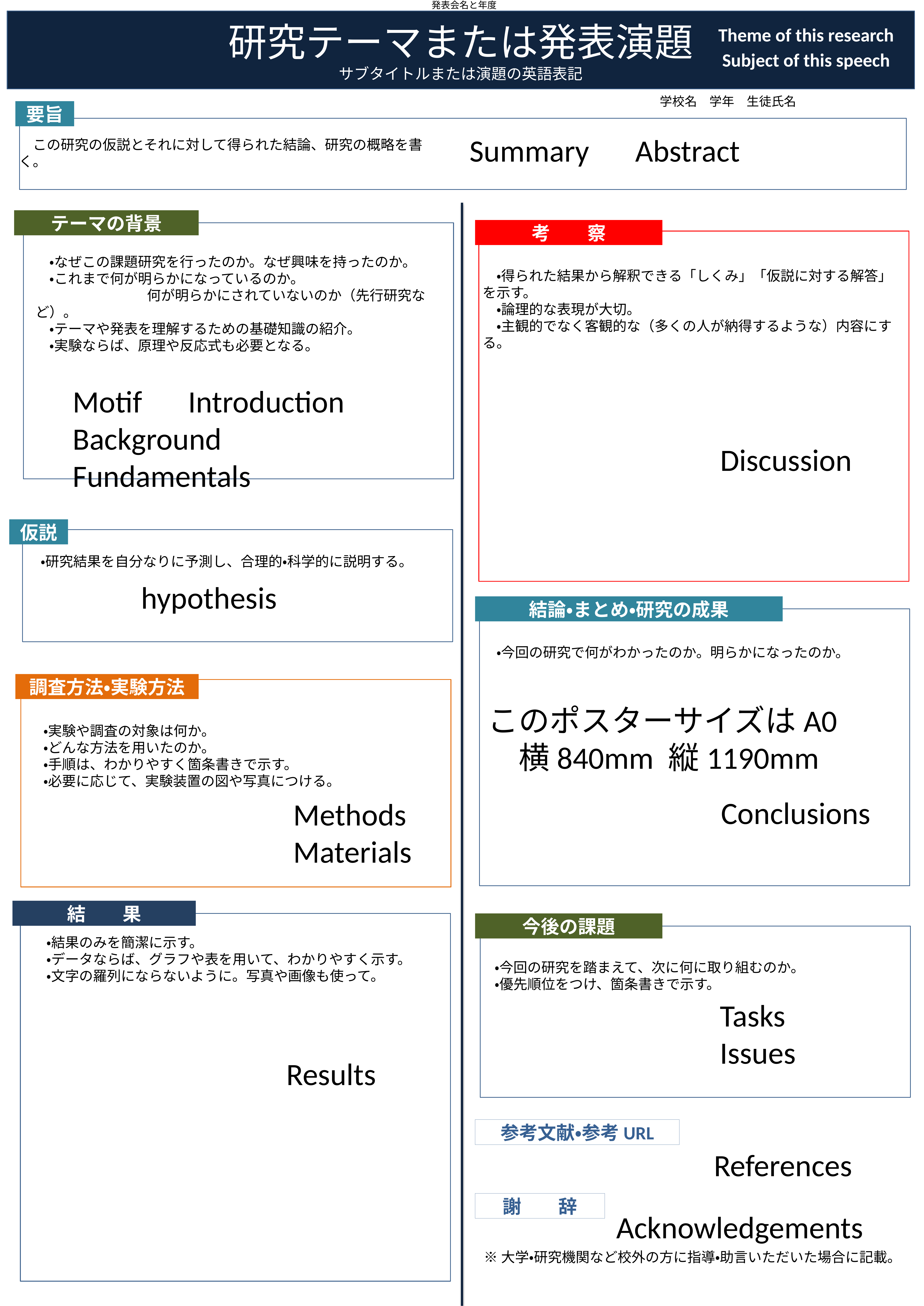

発表会名と年度
# 研究テーマまたは発表演題 サブタイトルまたは演題の英語表記
Theme of this research
Subject of this speech
学校名　学年　生徒氏名
要旨

Summary　Abstract
　この研究の仮説とそれに対して得られた結論、研究の概略を書く。
テーマの背景
　・なぜこの課題研究を行ったのか。なぜ興味を持ったのか。
　・これまで何が明らかになっているのか。
　　　　　　　　何が明らかにされていないのか（先行研究など）。
　・テーマや発表を理解するための基礎知識の紹介。
　・実験ならば、原理や反応式も必要となる。
Motif　Introduction
Background　Fundamentals

考　　察

　・得られた結果から解釈できる「しくみ」「仮説に対する解答」を示す。
　・論理的な表現が大切。
　・主観的でなく客観的な（多くの人が納得するような）内容にする。
Discussion
仮説

　　・研究結果を自分なりに予測し、合理的・科学的に説明する。
 hypothesis
結論・まとめ・研究の成果

　・今回の研究で何がわかったのか。明らかになったのか。
調査方法・実験方法

このポスターサイズはA0
　横840mm 縦1190mm
　・実験や調査の対象は何か。
　・どんな方法を用いたのか。
　・手順は、わかりやすく箇条書きで示す。
　・必要に応じて、実験装置の図や写真につける。
Conclusions
Methods
Materials
結　　果

今後の課題

　・結果のみを簡潔に示す。
　・データならば、グラフや表を用いて、わかりやすく示す。
　・文字の羅列にならないように。写真や画像も使って。

　・今回の研究を踏まえて、次に何に取り組むのか。
　・優先順位をつけ、箇条書きで示す。
Tasks
Issues
Results
参考文献・参考URL
References
謝　　辞
Acknowledgements
※大学・研究機関など校外の方に指導・助言いただいた場合に記載。